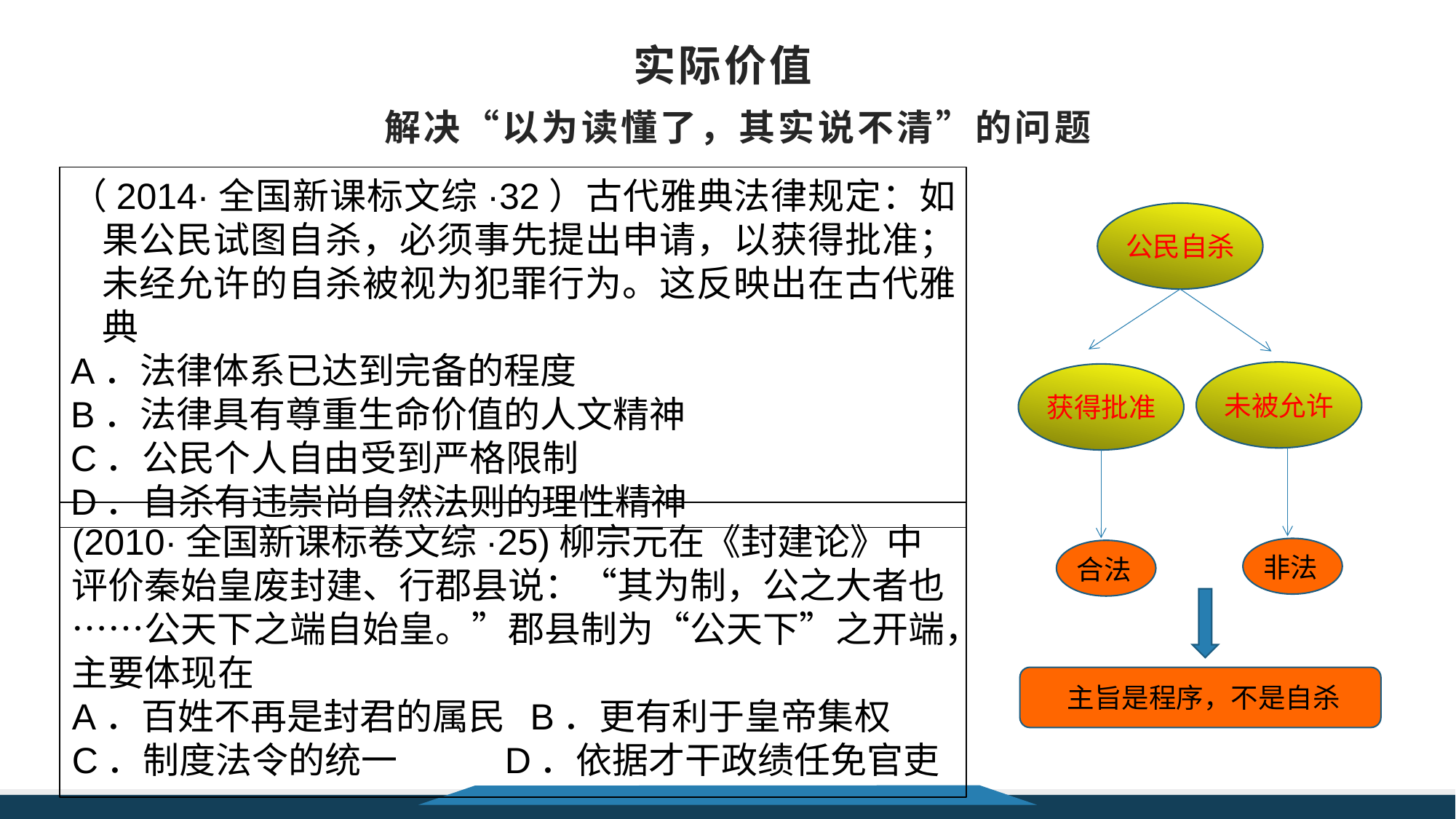

# 实际价值
解决“以为读懂了，其实说不清”的问题
（2014·全国新课标文综·32）古代雅典法律规定：如果公民试图自杀，必须事先提出申请，以获得批准；未经允许的自杀被视为犯罪行为。这反映出在古代雅典
A．法律体系已达到完备的程度
B．法律具有尊重生命价值的人文精神
C．公民个人自由受到严格限制
D．自杀有违崇尚自然法则的理性精神

公民自杀

未被允许
获得批准

非法
合法

主旨是程序，不是自杀
(2010·全国新课标卷文综·25)柳宗元在《封建论》中评价秦始皇废封建、行郡县说：“其为制，公之大者也……公天下之端自始皇。”郡县制为“公天下”之开端，主要体现在
A．百姓不再是封君的属民  B．更有利于皇帝集权
C．制度法令的统一            D．依据才干政绩任免官吏